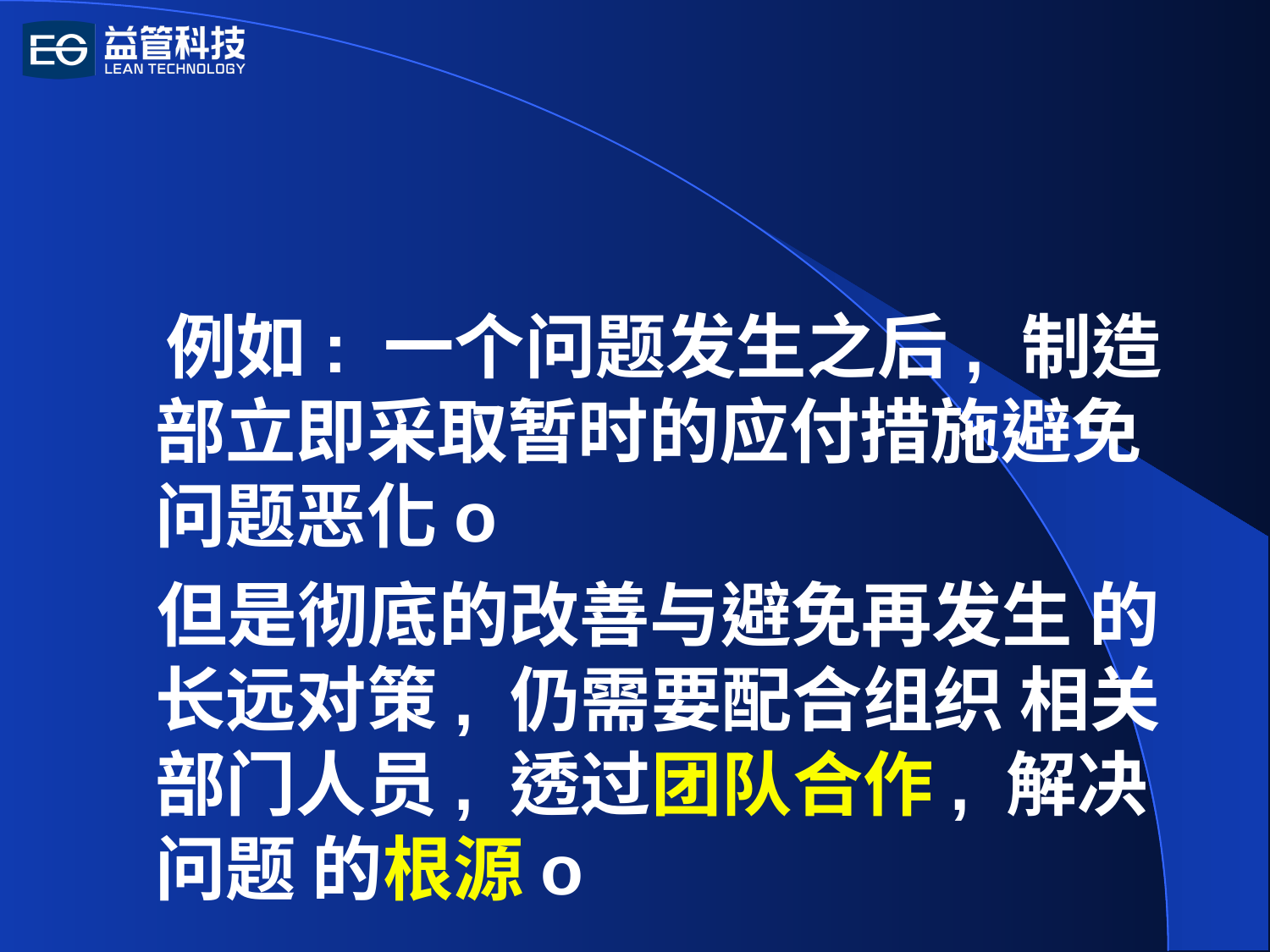

例如: 一个问题发生之后, 制造部立即采取暂时的应付措施避免问题恶化o
  但是彻底的改善与避免再发生 的长远对策, 仍需要配合组织 相关部门人员, 透过团队合作, 解决问题 的根源o